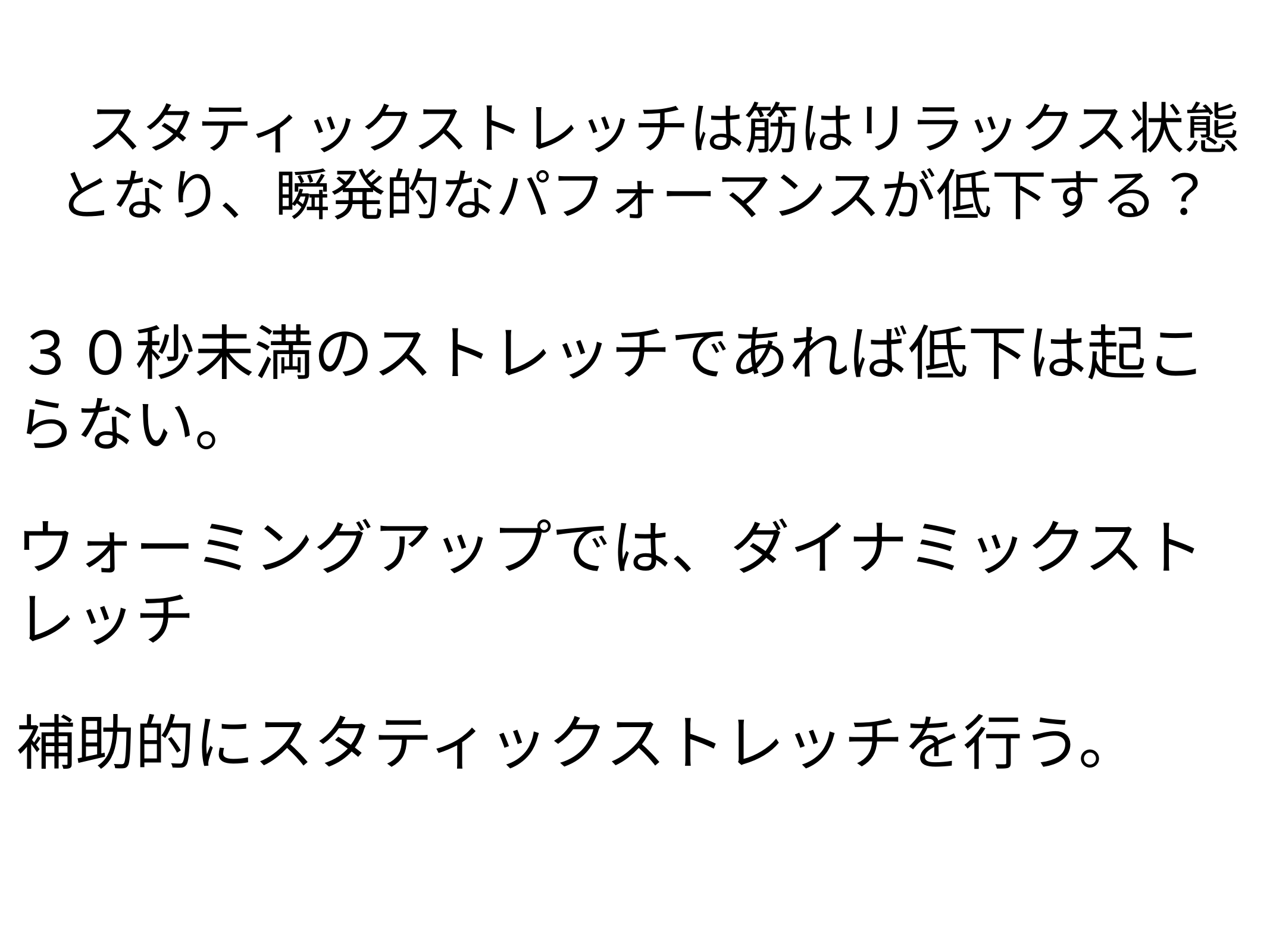

# スタティックストレッチは筋はリラックス状態となり、瞬発的なパフォーマンスが低下する？
３０秒未満のストレッチであれば低下は起こらない。
ウォーミングアップでは、ダイナミックストレッチ
補助的にスタティックストレッチを行う。